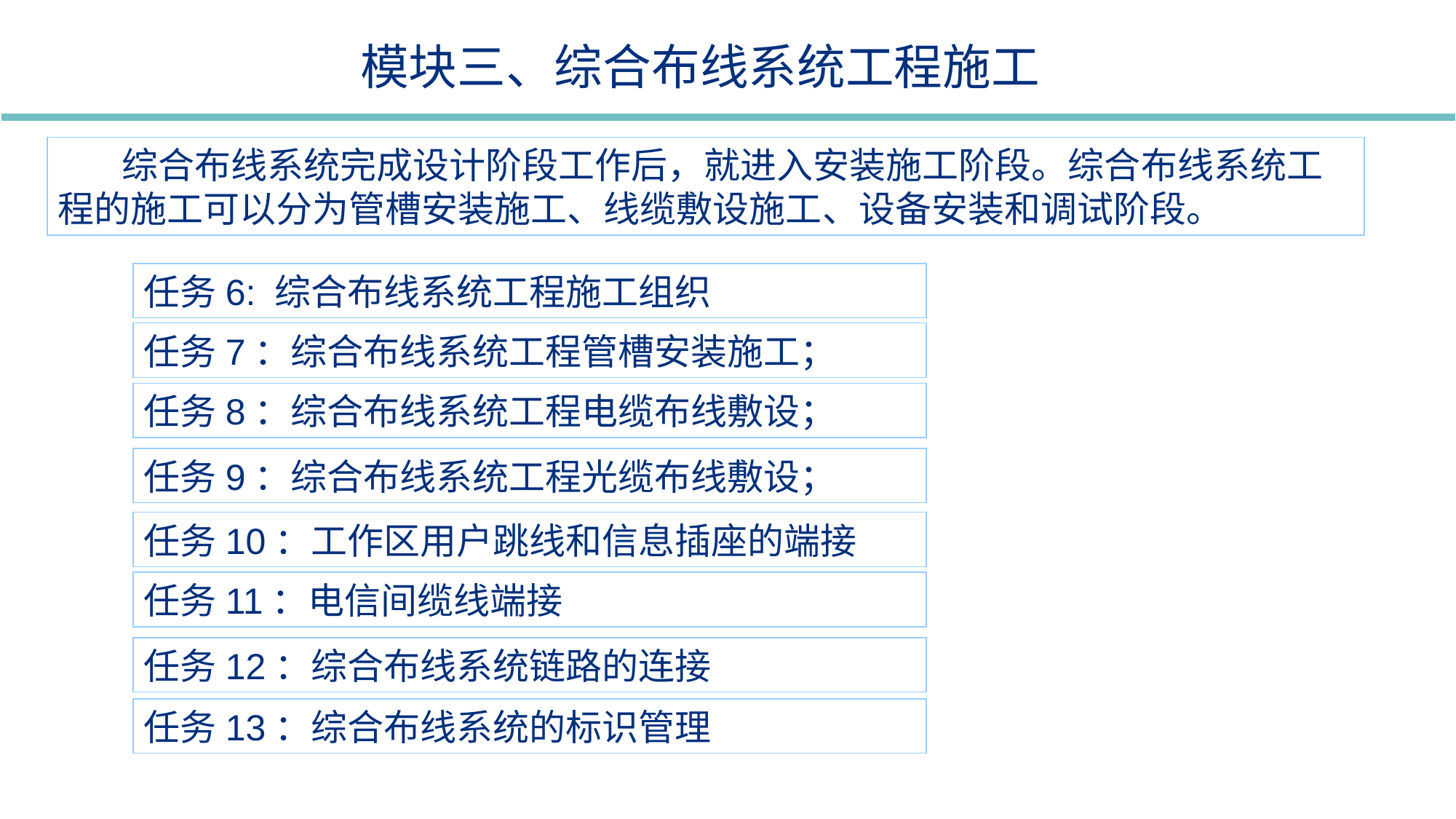

模块三、综合布线系统工程施工
综合布线系统完成设计阶段工作后，就进入安装施工阶段。综合布线系统工程的施工可以分为管槽安装施工、线缆敷设施工、设备安装和调试阶段。
任务6: 综合布线系统工程施工组织
任务7：综合布线系统工程管槽安装施工；
任务8：综合布线系统工程电缆布线敷设；
任务9：综合布线系统工程光缆布线敷设；
任务10：工作区用户跳线和信息插座的端接
任务11：电信间缆线端接
任务12：综合布线系统链路的连接
任务13：综合布线系统的标识管理